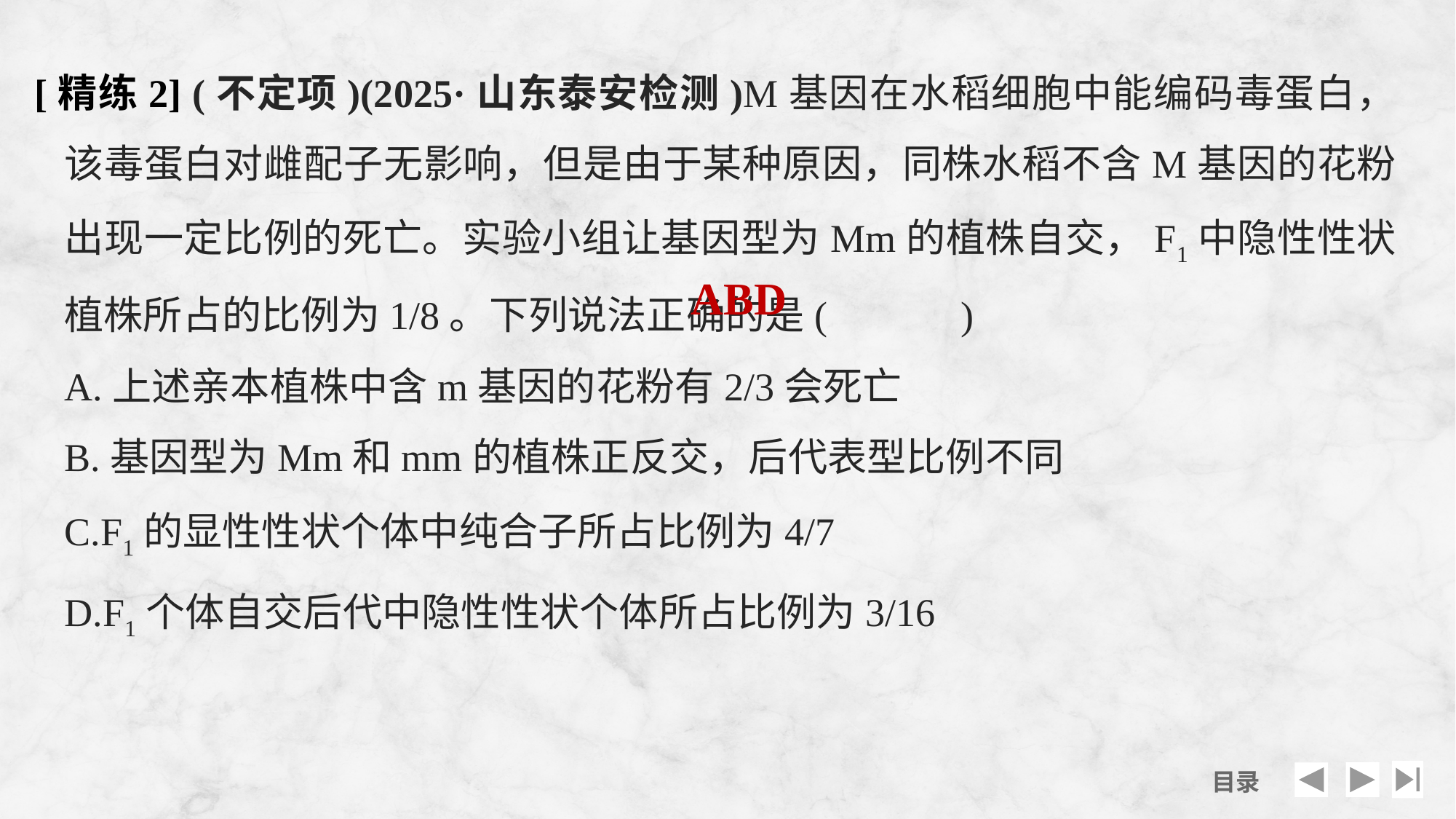

[精练2] (不定项)(2025·山东泰安检测)M基因在水稻细胞中能编码毒蛋白，该毒蛋白对雌配子无影响，但是由于某种原因，同株水稻不含M基因的花粉出现一定比例的死亡。实验小组让基因型为Mm的植株自交，F1中隐性性状植株所占的比例为1/8。下列说法正确的是(　　    )
A.上述亲本植株中含m基因的花粉有2/3会死亡
B.基因型为Mm和mm的植株正反交，后代表型比例不同
C.F1的显性性状个体中纯合子所占比例为4/7
D.F1个体自交后代中隐性性状个体所占比例为3/16
ABD